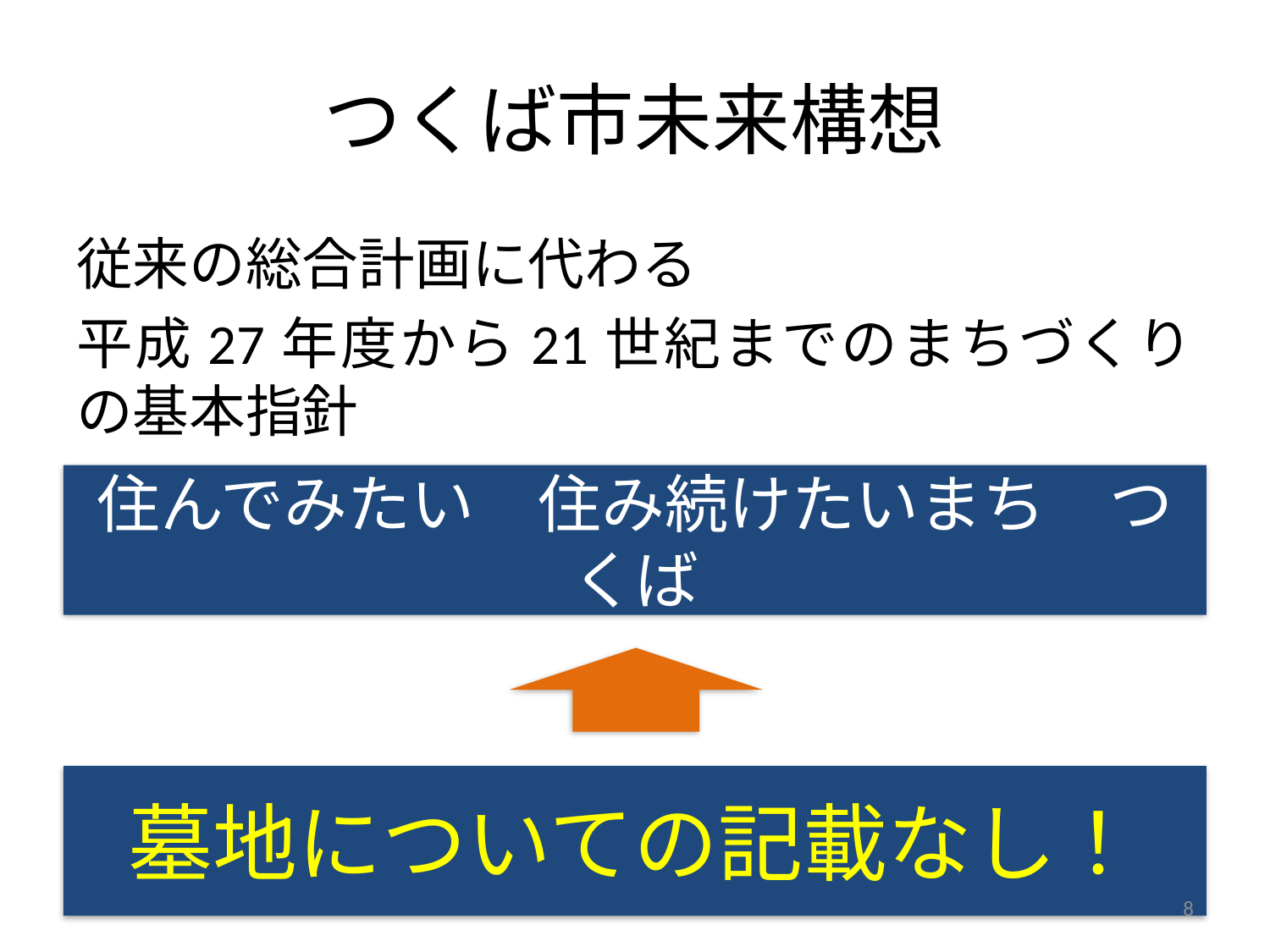

# つくば市未来構想
従来の総合計画に代わる
平成27年度から21世紀までのまちづくりの基本指針
住んでみたい　住み続けたいまち　つくば

墓地についての記載なし！
8